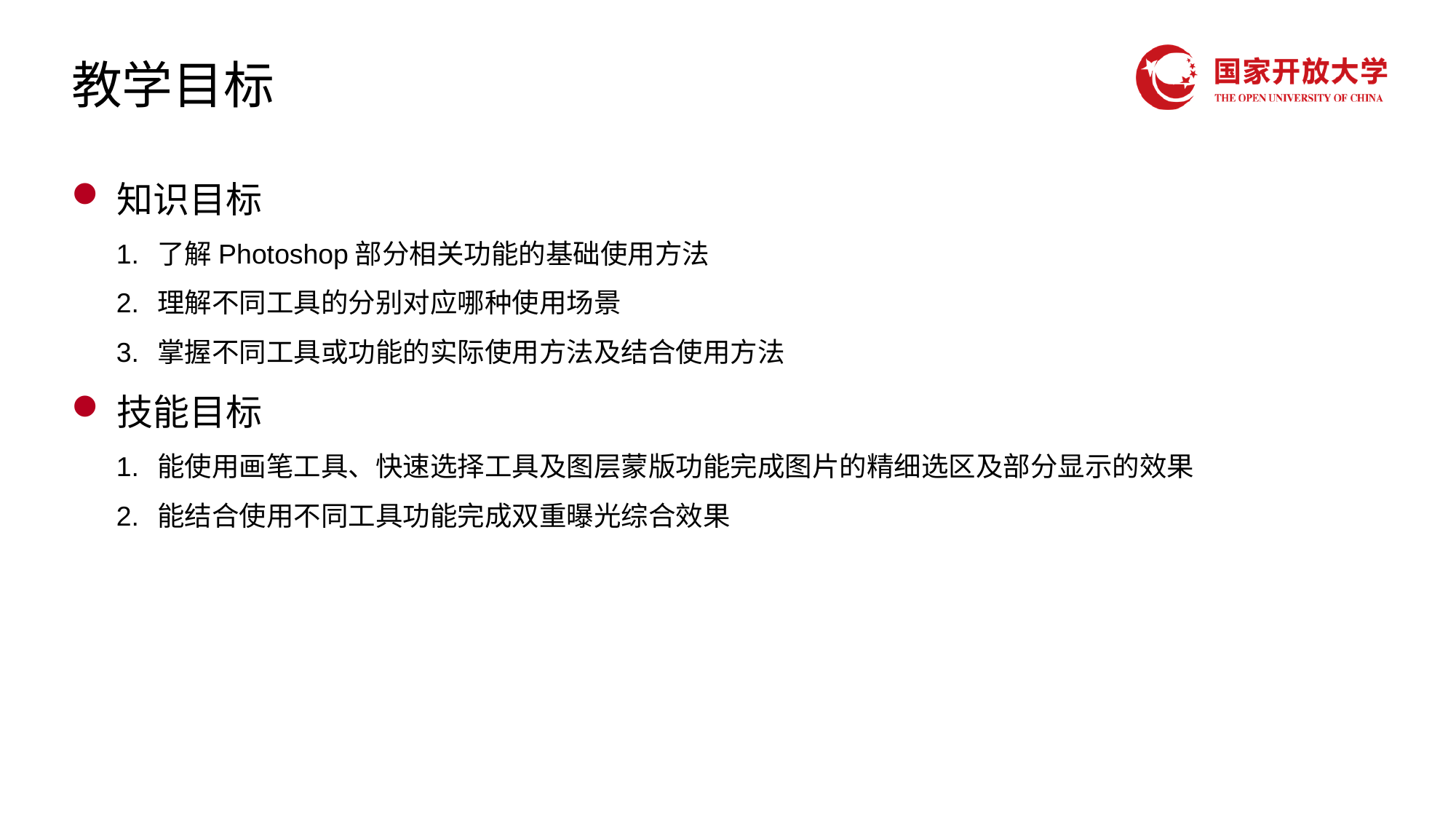

# 教学目标
知识目标
了解Photoshop部分相关功能的基础使用方法
理解不同工具的分别对应哪种使用场景
掌握不同工具或功能的实际使用方法及结合使用方法
技能目标
能使用画笔工具、快速选择工具及图层蒙版功能完成图片的精细选区及部分显示的效果
能结合使用不同工具功能完成双重曝光综合效果